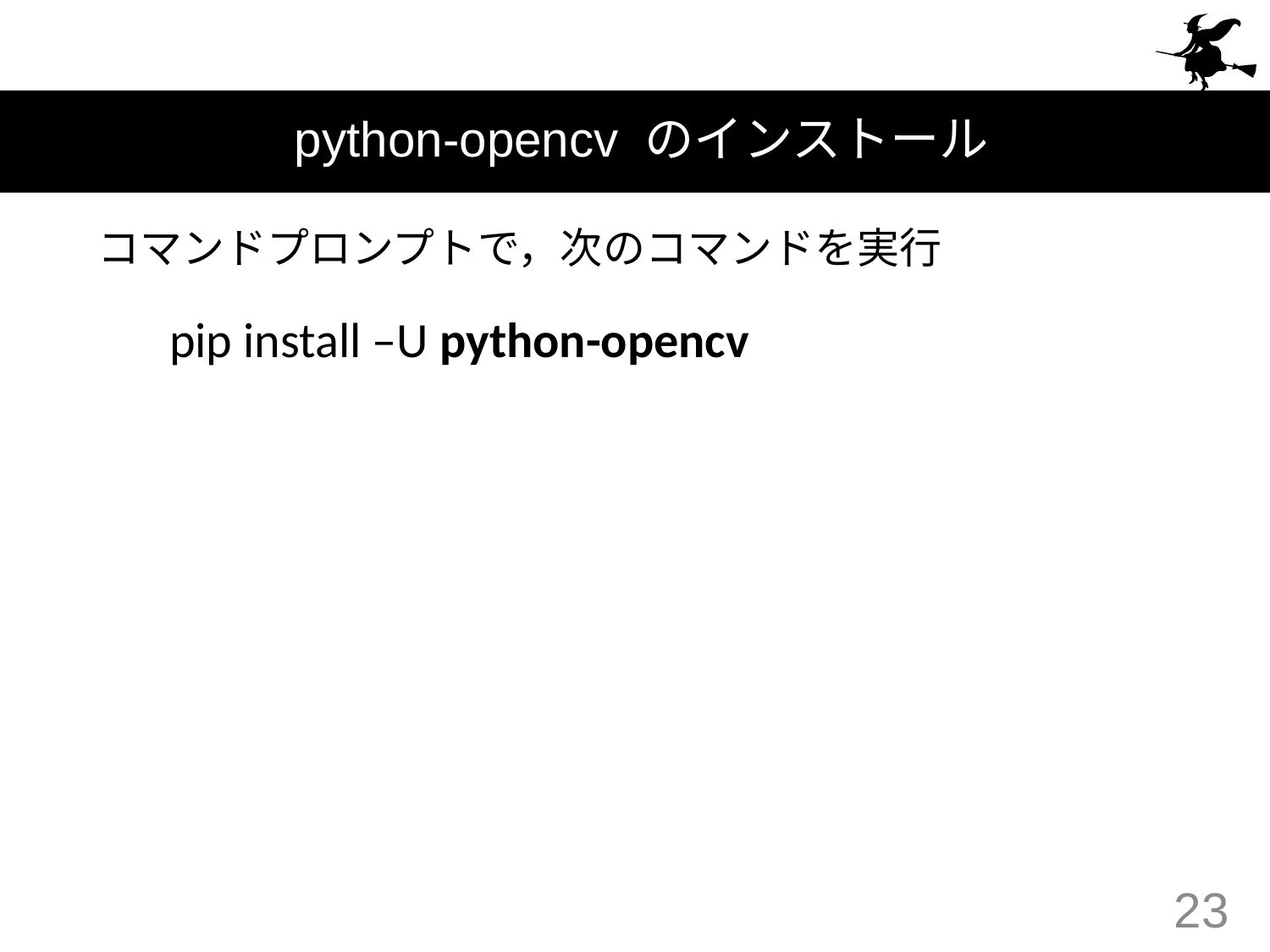

# python-opencv のインストール

コマンドプロンプトで，次のコマンドを実行
pip install –U python-opencv
23